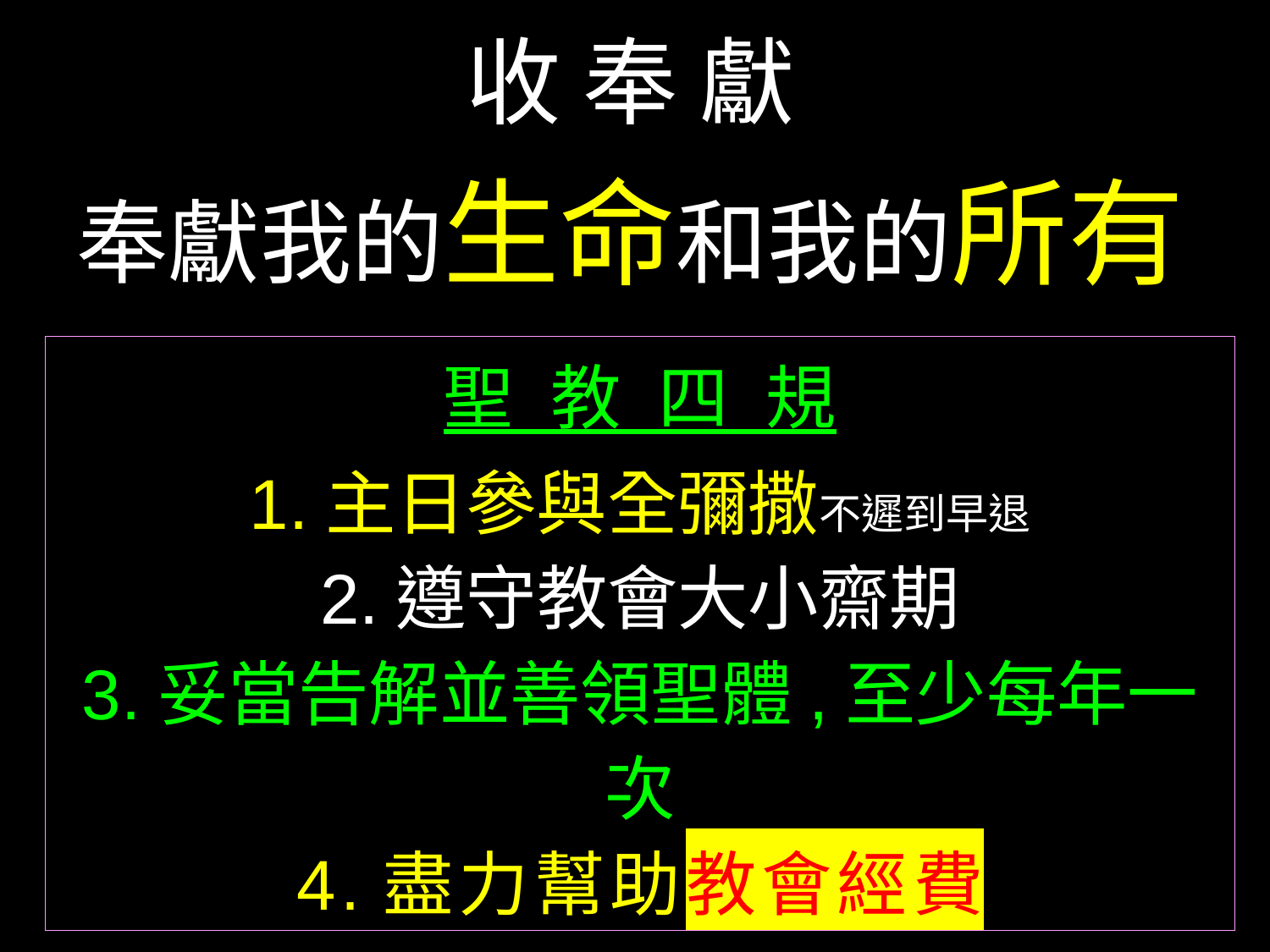

收 奉 獻
奉獻我的生命和我的所有

聖 教 四 規
1.主日參與全彌撒不遲到早退
2.遵守教會大小齋期
3.妥當告解並善領聖體,至少每年一次
4.盡力幫助教會經費